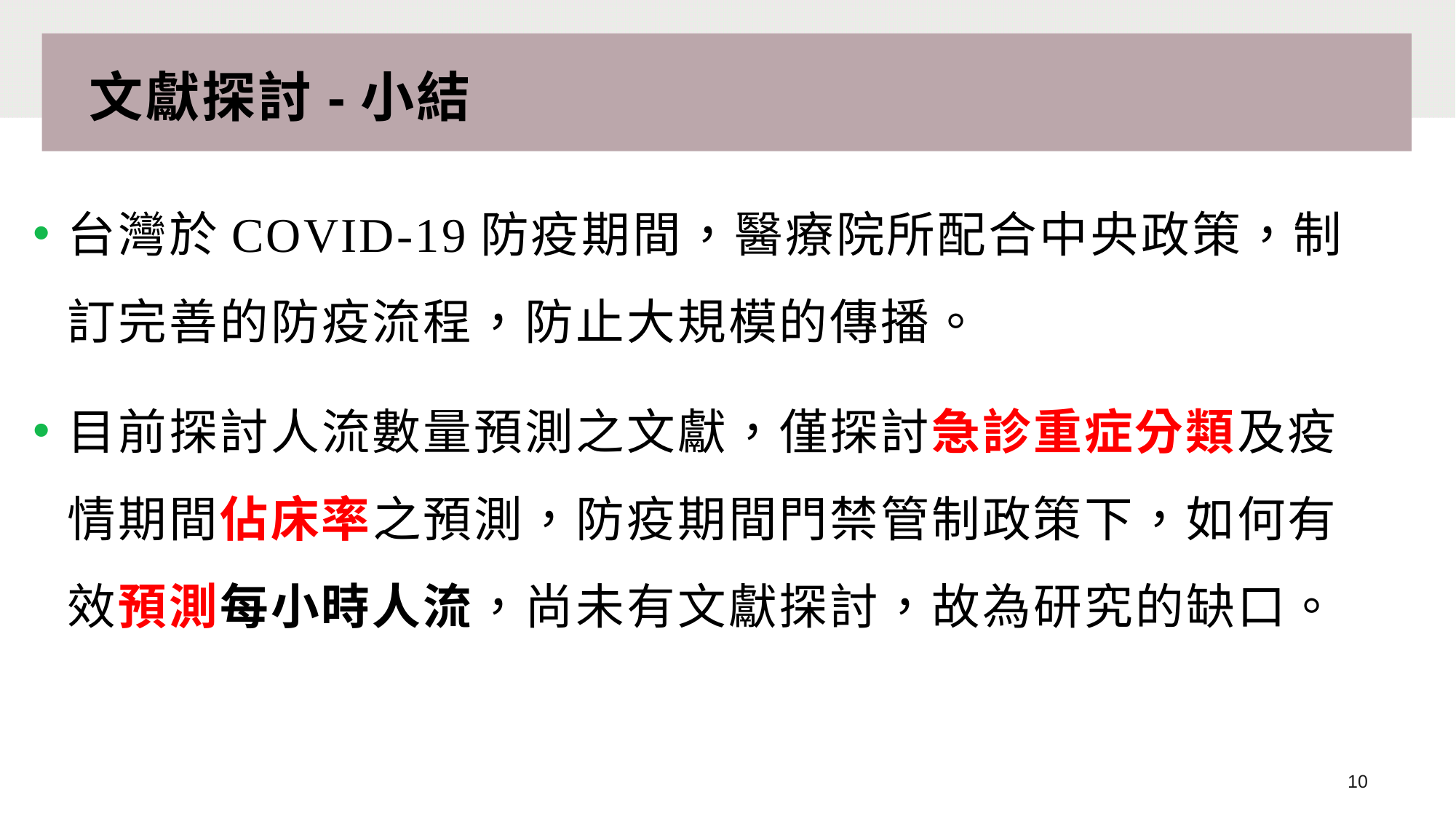

# 文獻探討-小結
台灣於COVID-19防疫期間，醫療院所配合中央政策，制訂完善的防疫流程，防止大規模的傳播。
目前探討人流數量預測之文獻，僅探討急診重症分類及疫情期間佔床率之預測，防疫期間門禁管制政策下，如何有效預測每小時人流，尚未有文獻探討，故為研究的缺口。

10